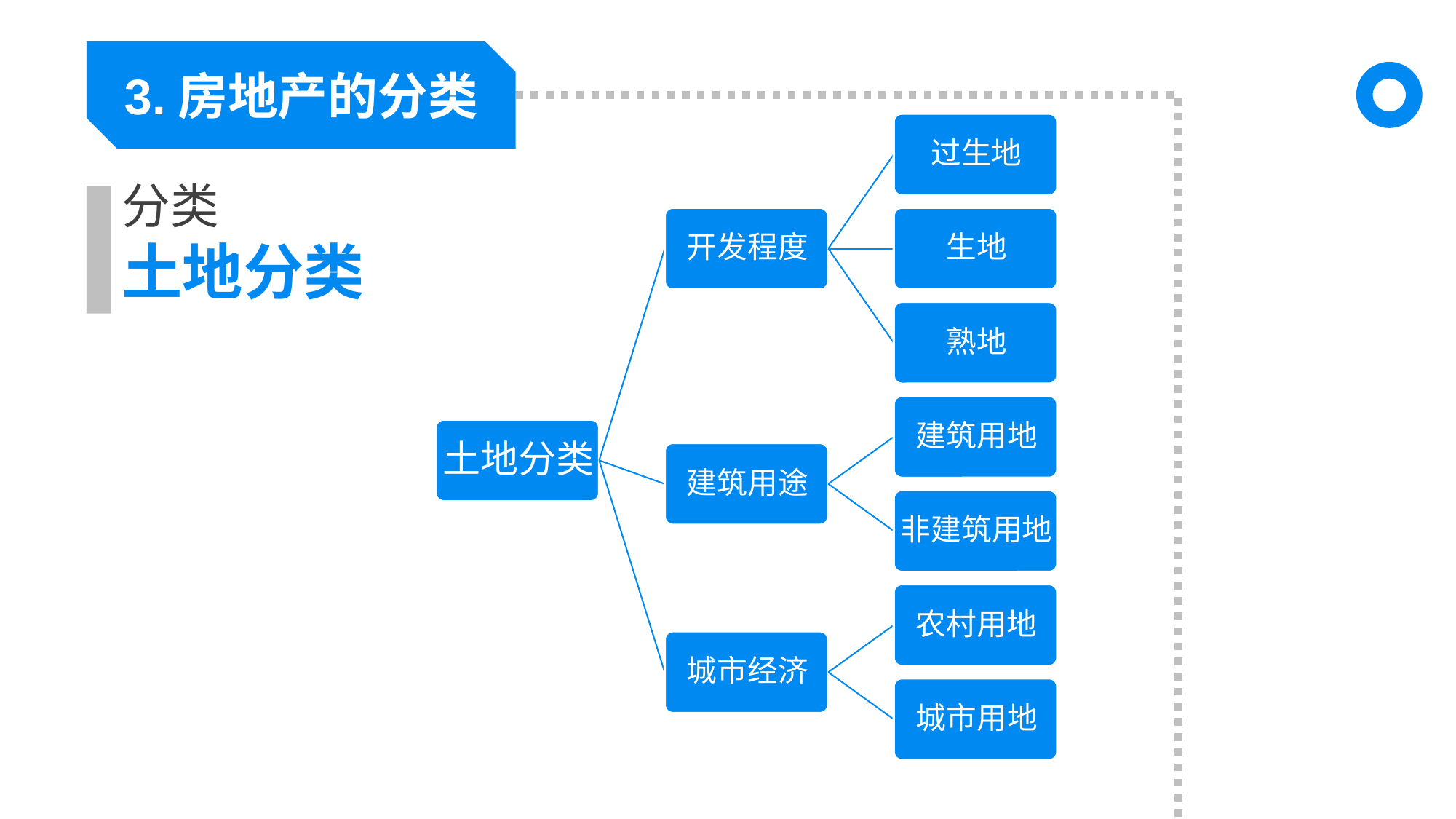

3.房地产的分类

土地分类

开发程度

过生地

生地

熟地

建筑用途

建筑用地

非建筑用地

城市经济

农村用地

城市用地
分类
土地分类